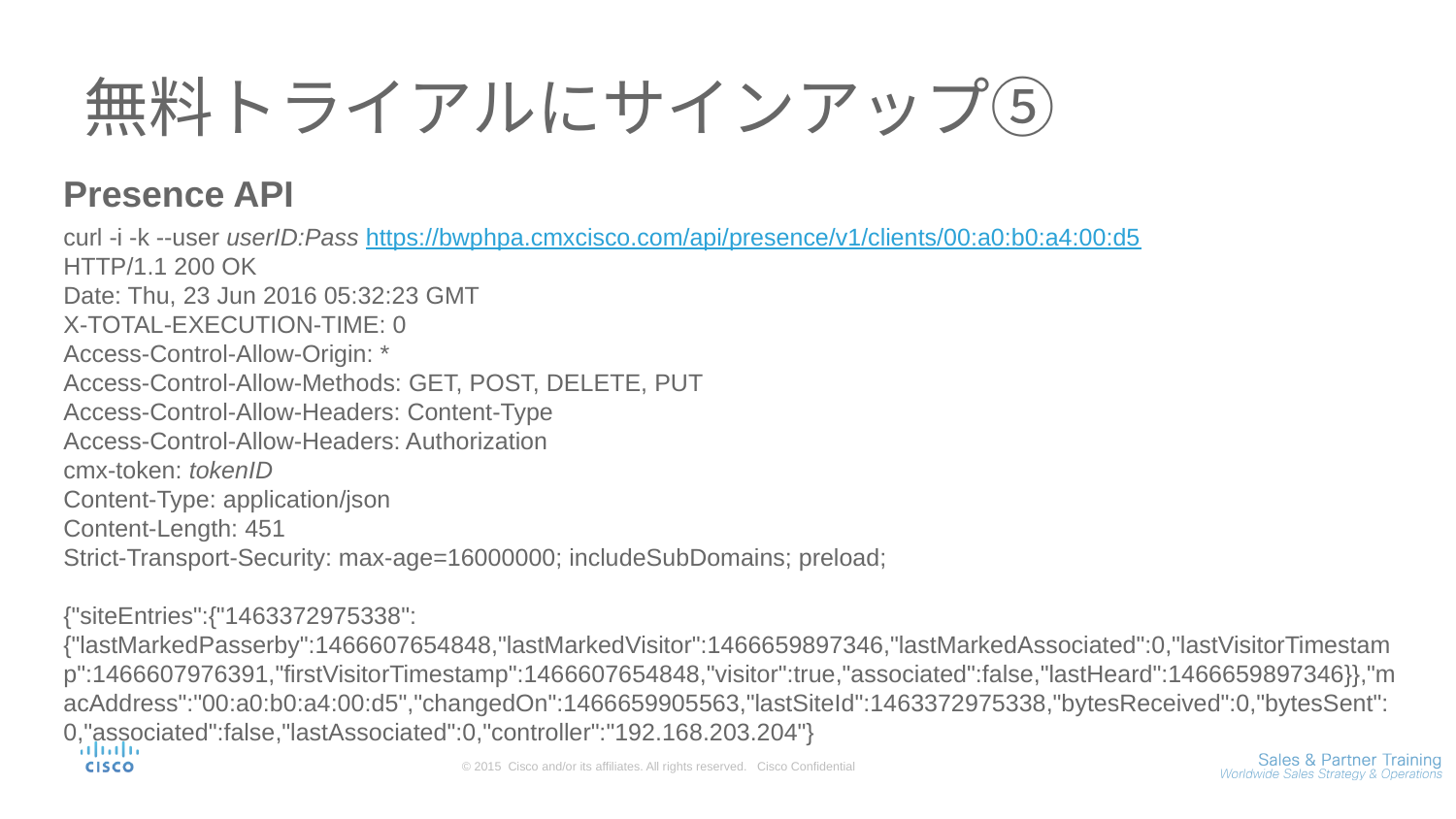

# 無料トライアルにサインアップ⑤
Presence API
curl -i -k --user userID:Pass https://bwphpa.cmxcisco.com/api/presence/v1/clients/00:a0:b0:a4:00:d5
HTTP/1.1 200 OK
Date: Thu, 23 Jun 2016 05:32:23 GMT
X-TOTAL-EXECUTION-TIME: 0
Access-Control-Allow-Origin: *
Access-Control-Allow-Methods: GET, POST, DELETE, PUT
Access-Control-Allow-Headers: Content-Type
Access-Control-Allow-Headers: Authorization
cmx-token: tokenID
Content-Type: application/json
Content-Length: 451
Strict-Transport-Security: max-age=16000000; includeSubDomains; preload;
{"siteEntries":{"1463372975338":{"lastMarkedPasserby":1466607654848,"lastMarkedVisitor":1466659897346,"lastMarkedAssociated":0,"lastVisitorTimestamp":1466607976391,"firstVisitorTimestamp":1466607654848,"visitor":true,"associated":false,"lastHeard":1466659897346}},"macAddress":"00:a0:b0:a4:00:d5","changedOn":1466659905563,"lastSiteId":1463372975338,"bytesReceived":0,"bytesSent":0,"associated":false,"lastAssociated":0,"controller":"192.168.203.204"}